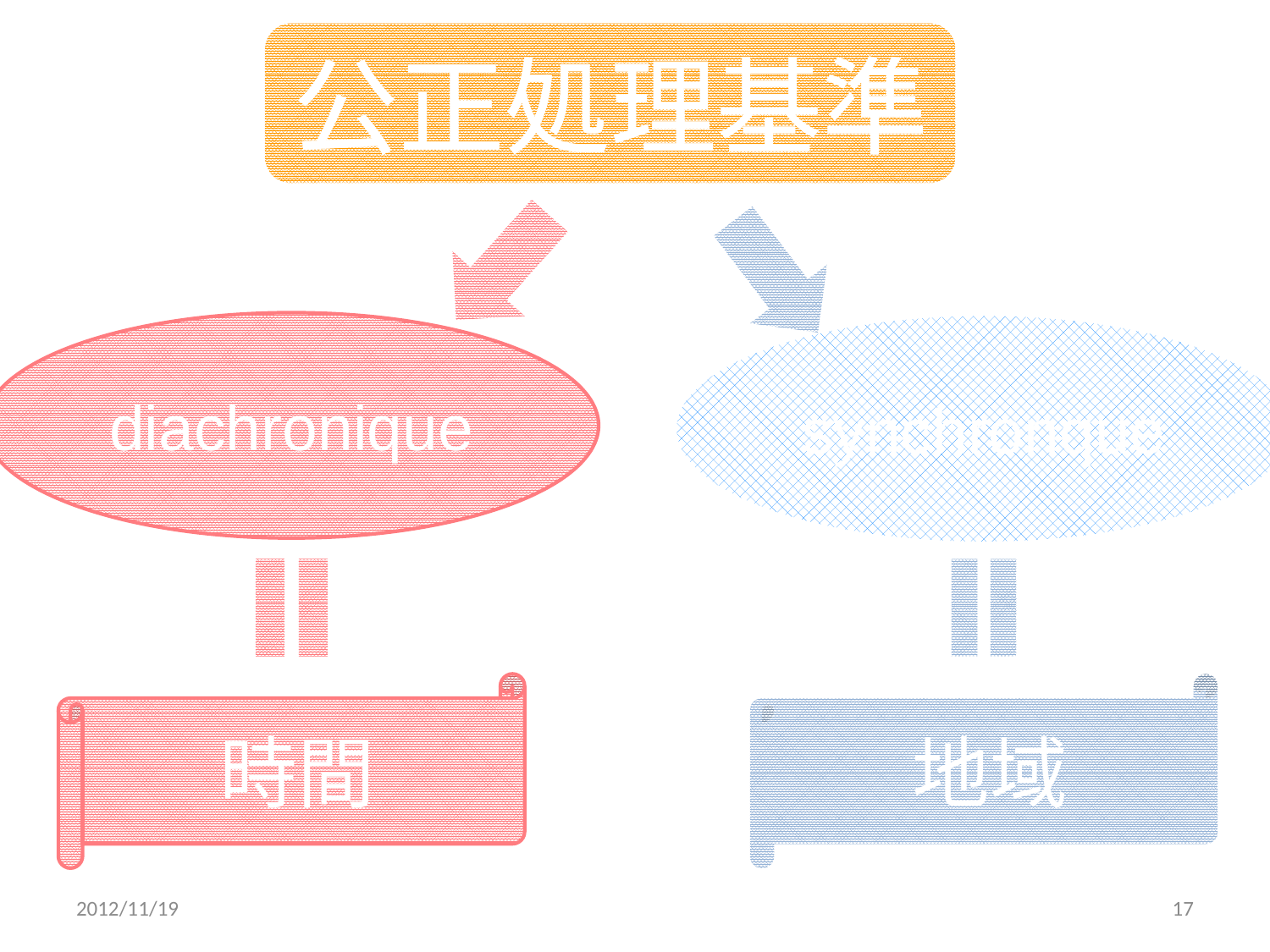

公正処理基準

diachronique
synchronque
通時分析
共時分析

時間
地域
2012/11/19
17